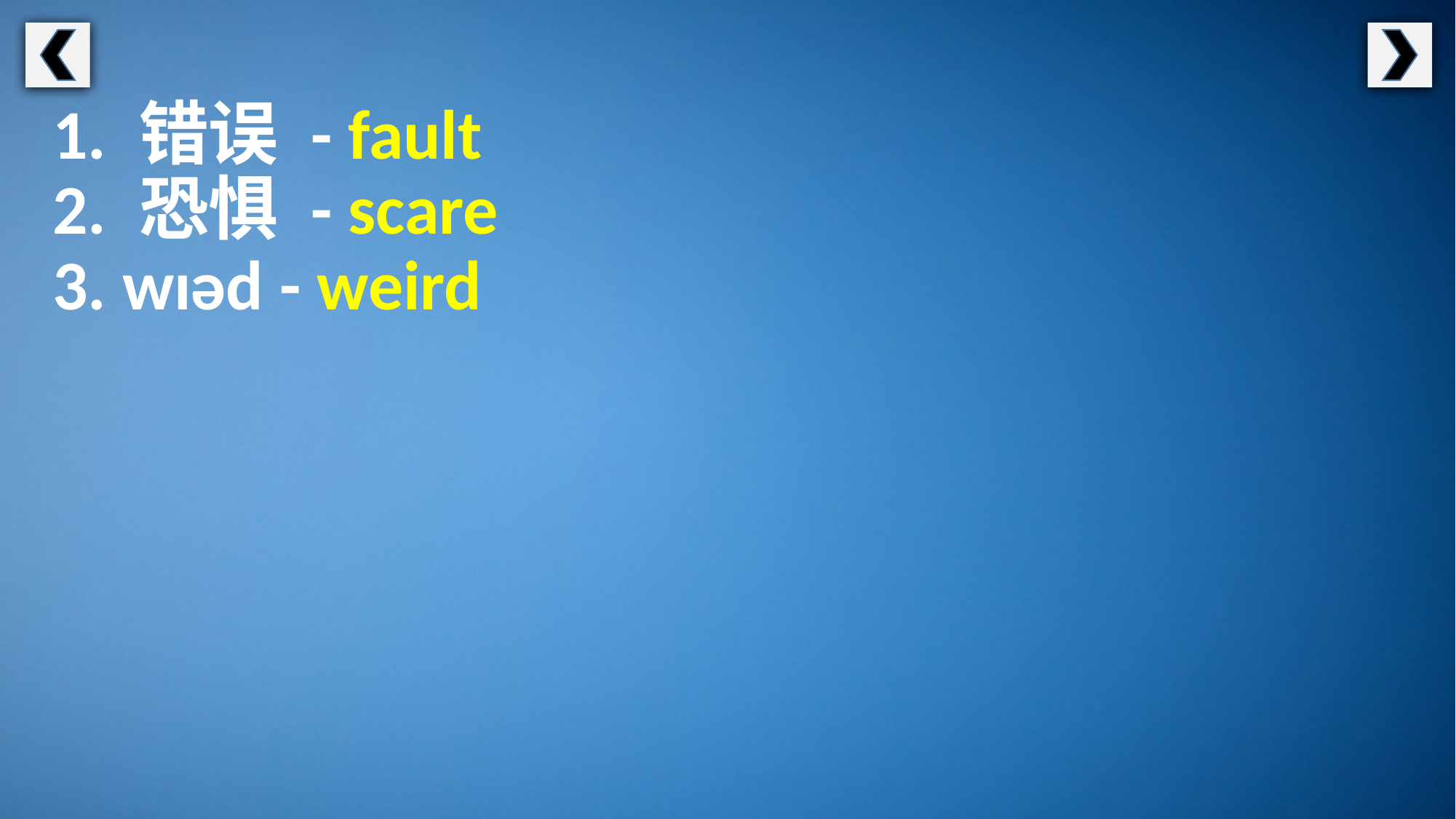

1. 错误 - fault
2. 恐惧 - scare
3. wɪəd - weird